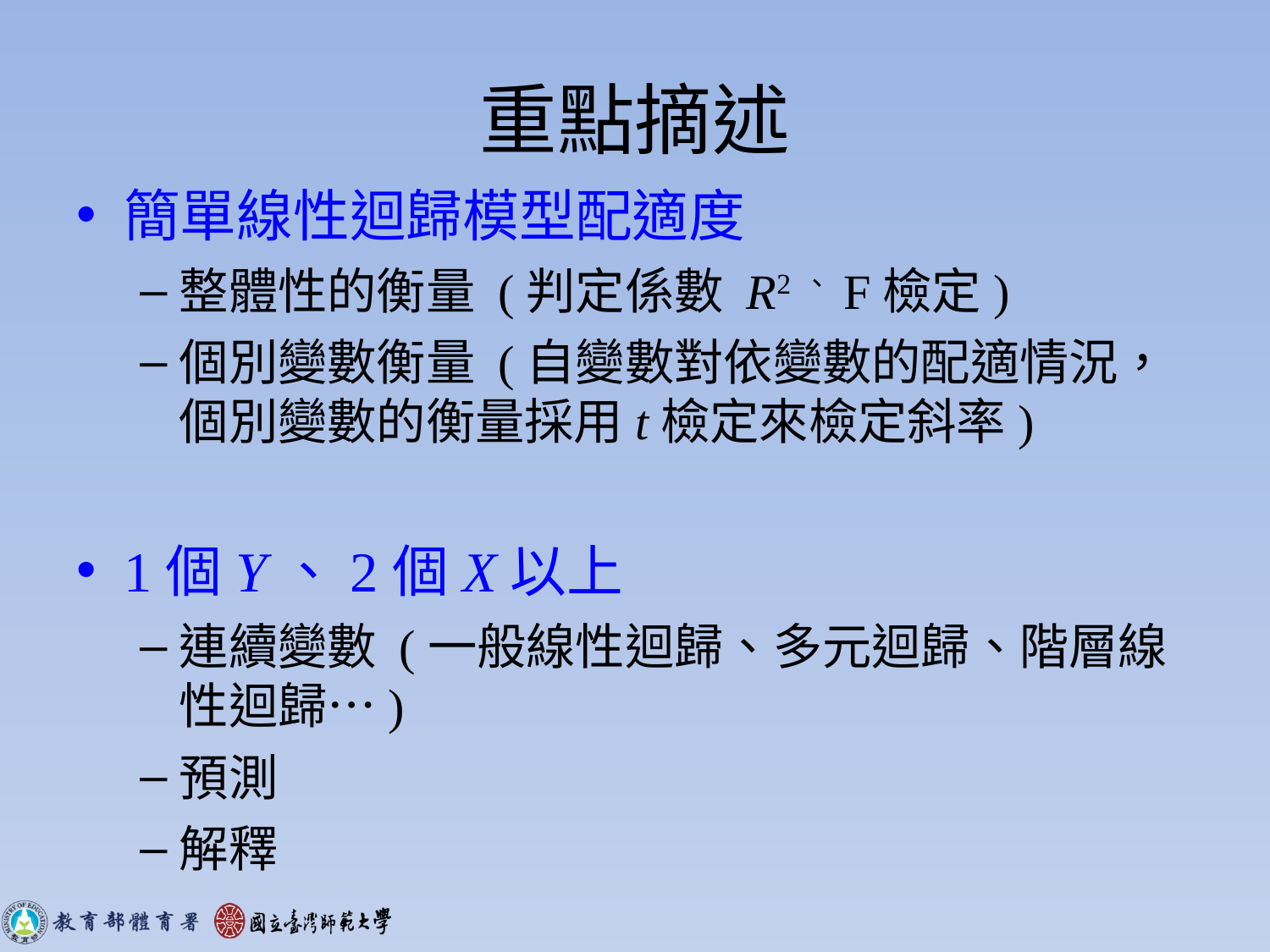

# 重點摘述
簡單線性迴歸模型配適度
整體性的衡量 (判定係數 R2、F檢定)
個別變數衡量 (自變數對依變數的配適情況，個別變數的衡量採用t檢定來檢定斜率)

1個Y、2個X以上
連續變數 (一般線性迴歸、多元迴歸、階層線性迴歸…)
預測
解釋